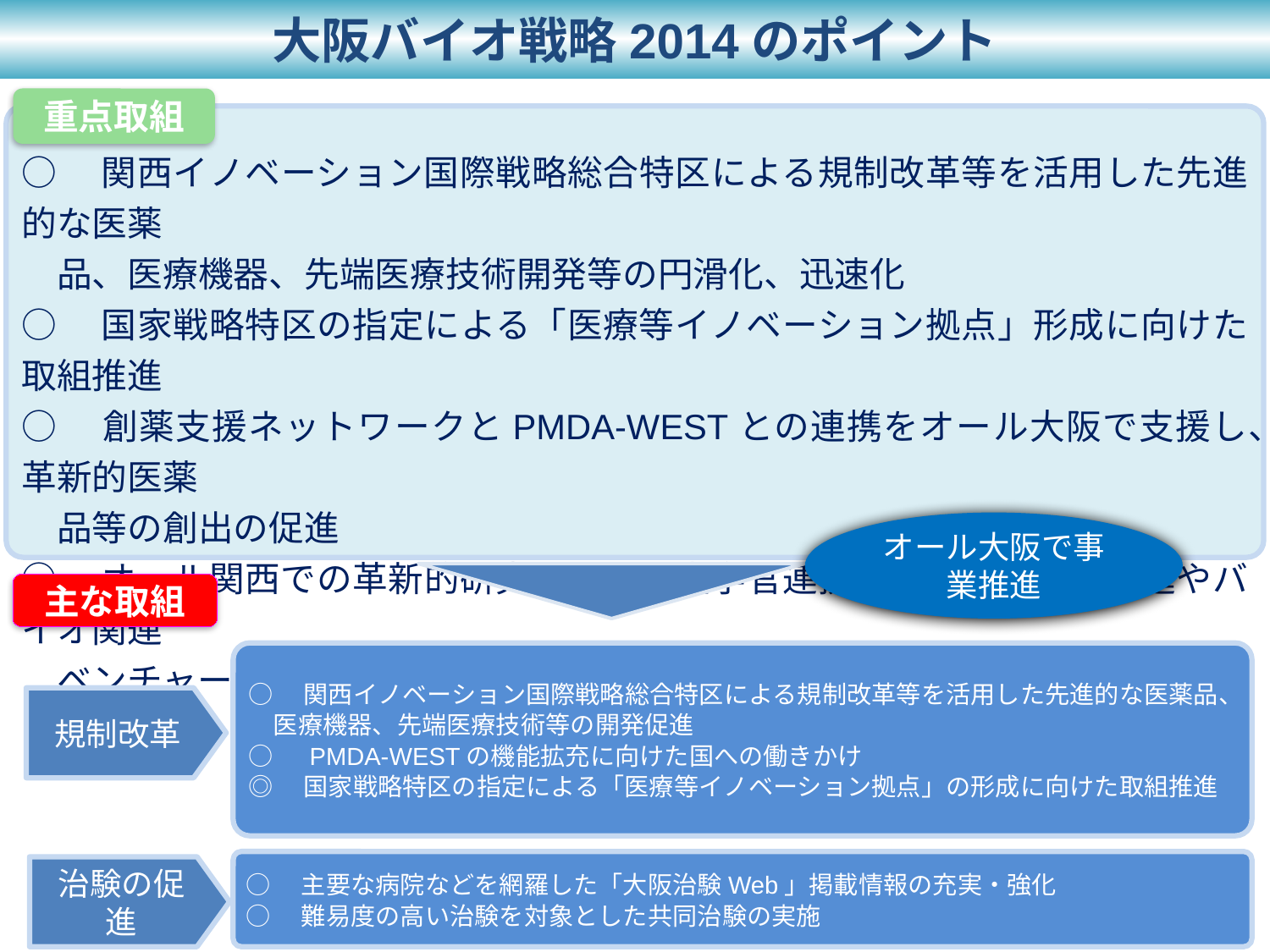

大阪バイオ戦略2014のポイント
重点取組

○　関西イノベーション国際戦略総合特区による規制改革等を活用した先進的な医薬
　品、医療機器、先端医療技術開発等の円滑化、迅速化
○　国家戦略特区の指定による「医療等イノベーション拠点」形成に向けた取組推進
○　創薬支援ネットワークとPMDA-WESTとの連携をオール大阪で支援し、革新的医薬
　品等の創出の促進
○　オール関西での革新的研究・開発や産学官連携を通じた事業化推進やバイオ関連
　ベンチャー等の支援強化
オール大阪で事業推進

主な取組
○　関西イノベーション国際戦略総合特区による規制改革等を活用した先進的な医薬品、医療機器、先端医療技術等の開発促進
○　PMDA-WESTの機能拡充に向けた国への働きかけ
◎　国家戦略特区の指定による「医療等イノベーション拠点」の形成に向けた取組推進
規制改革
○　主要な病院などを網羅した「大阪治験Web」掲載情報の充実・強化
○　難易度の高い治験を対象とした共同治験の実施
治験の促進